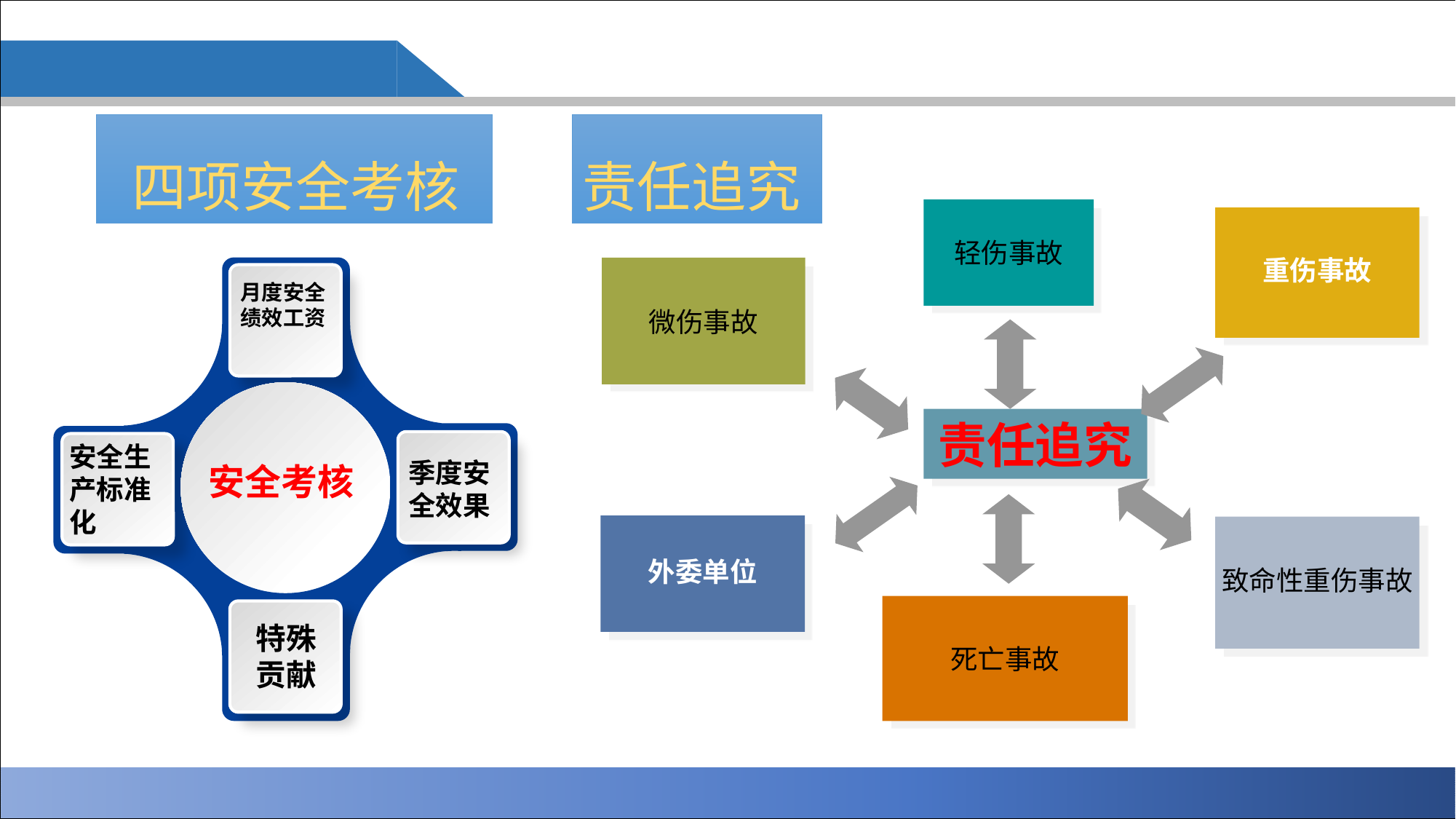

四项安全考核
责任追究
轻伤事故
重伤事故
微伤事故

责任追究

外委单位
致命性重伤事故

死亡事故

月度安全绩效工资

安全生产标准化
季度安全效果

特殊
贡献
安全考核